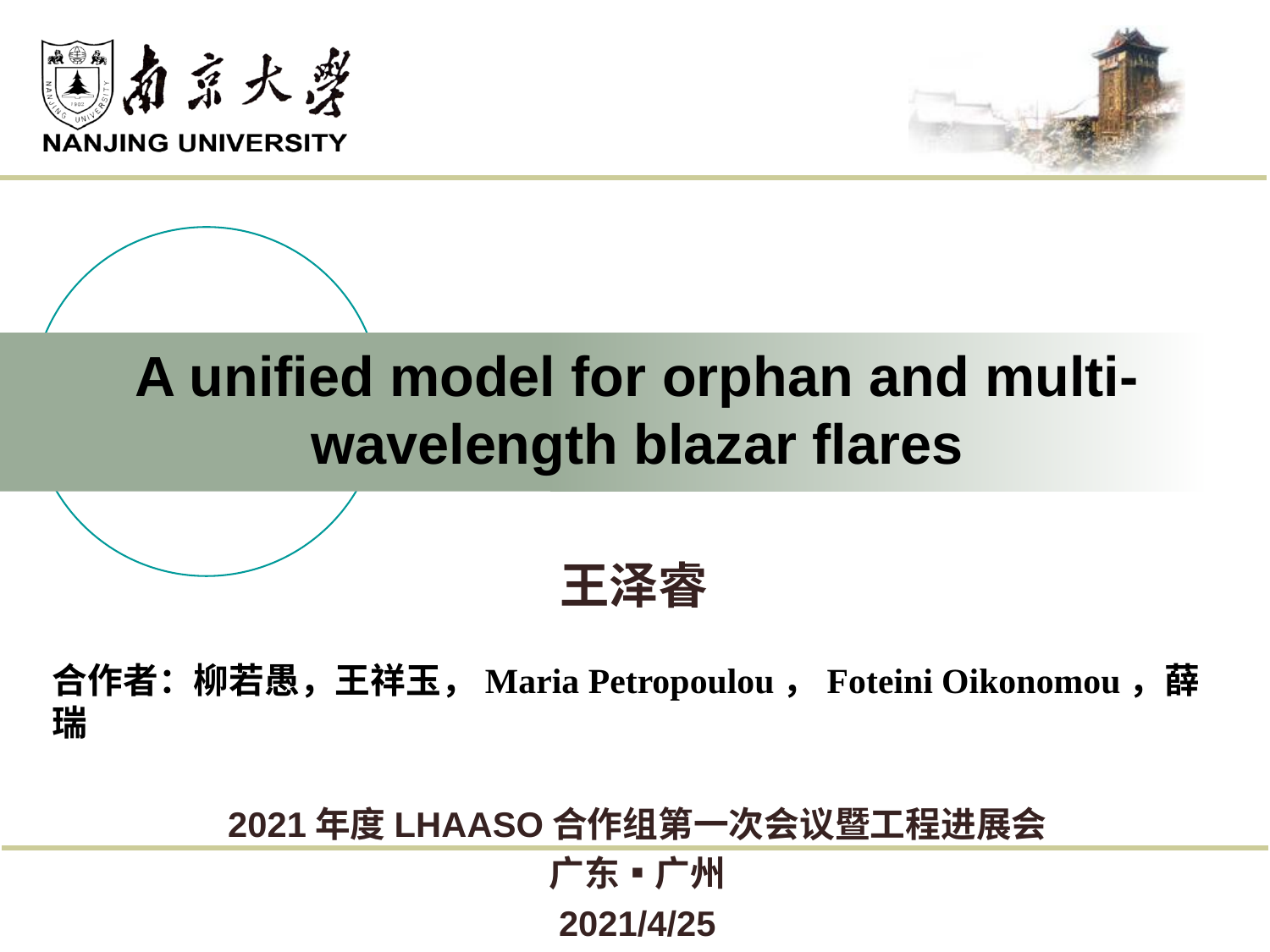

# A unified model for orphan and multi-wavelength blazar flares
王泽睿
合作者：柳若愚，王祥玉，Maria Petropoulou，Foteini Oikonomou，薛瑞
2021年度LHAASO合作组第一次会议暨工程进展会
广东▪广州
2021/4/25